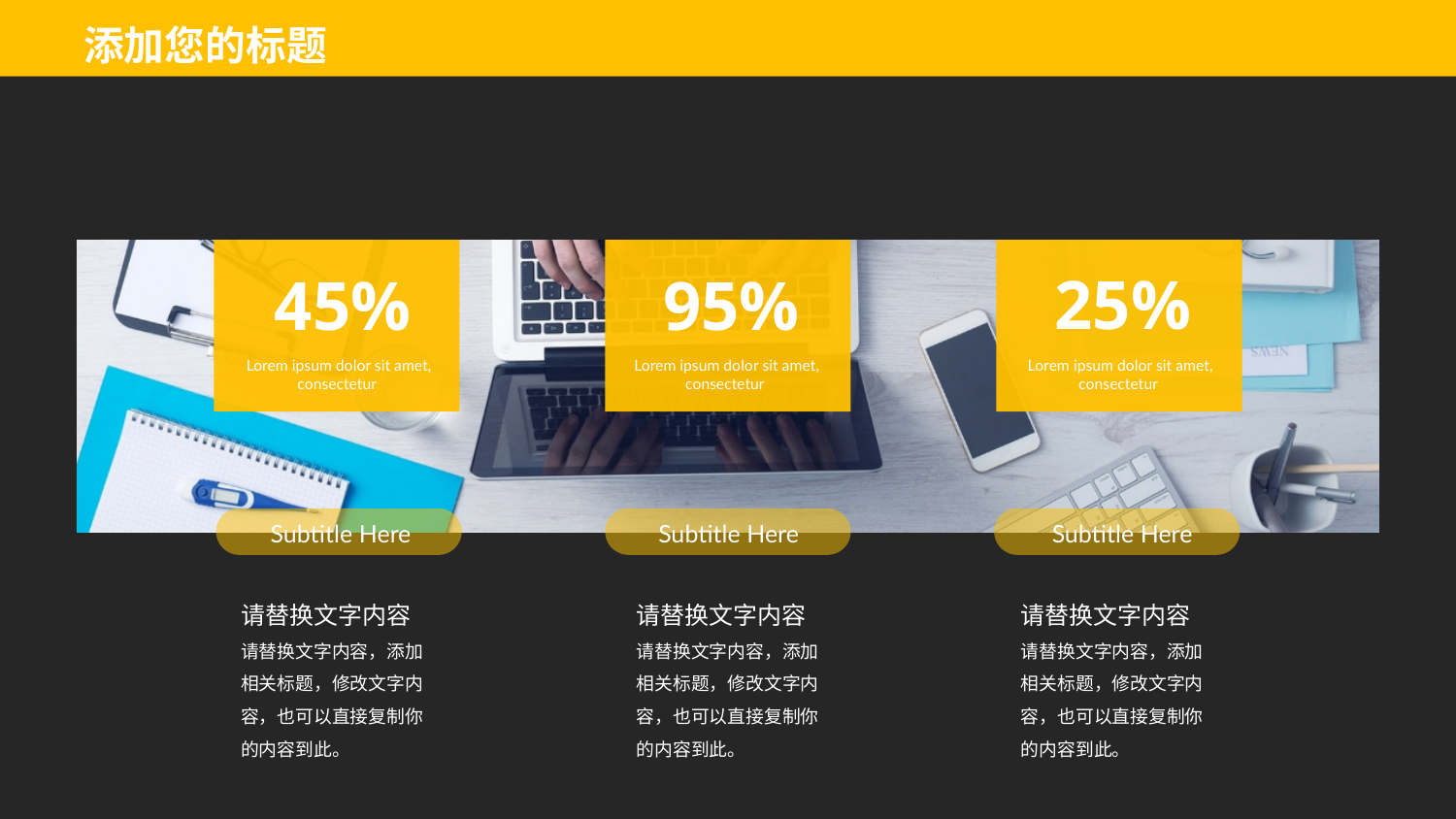

添加您的标题

25%
45%
95%
Lorem ipsum dolor sit amet, consectetur
Lorem ipsum dolor sit amet, consectetur
Lorem ipsum dolor sit amet, consectetur

Subtitle Here
Subtitle Here
Subtitle Here
请替换文字内容
请替换文字内容，添加相关标题，修改文字内容，也可以直接复制你的内容到此。

请替换文字内容
请替换文字内容，添加相关标题，修改文字内容，也可以直接复制你的内容到此。

请替换文字内容
请替换文字内容，添加相关标题，修改文字内容，也可以直接复制你的内容到此。